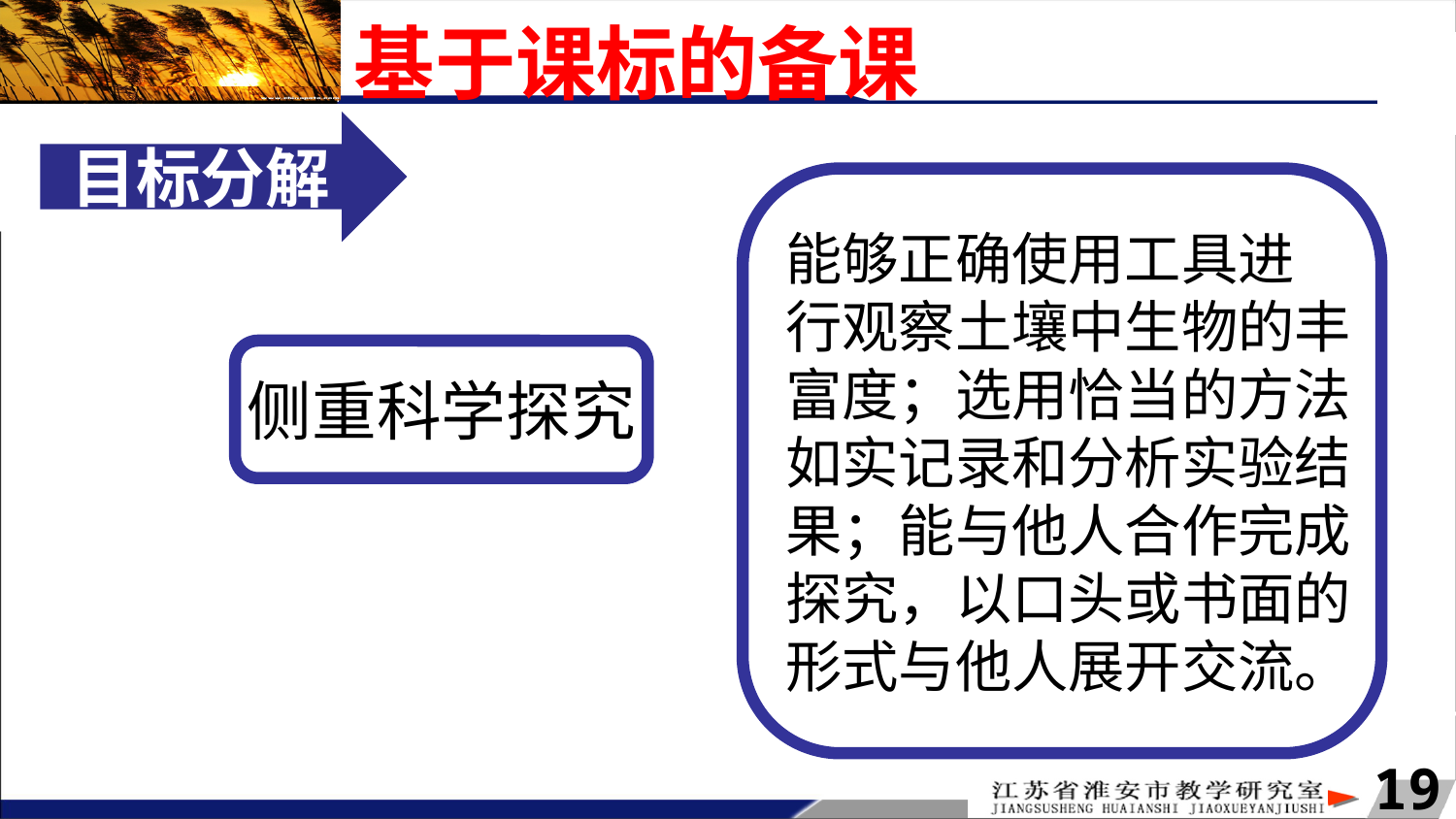

# 基于课标的备课
目标分解
能够正确使用工具进
行观察土壤中生物的丰
富度；选用恰当的方法
如实记录和分析实验结
果；能与他人合作完成
探究，以口头或书面的
形式与他人展开交流。
侧重科学探究